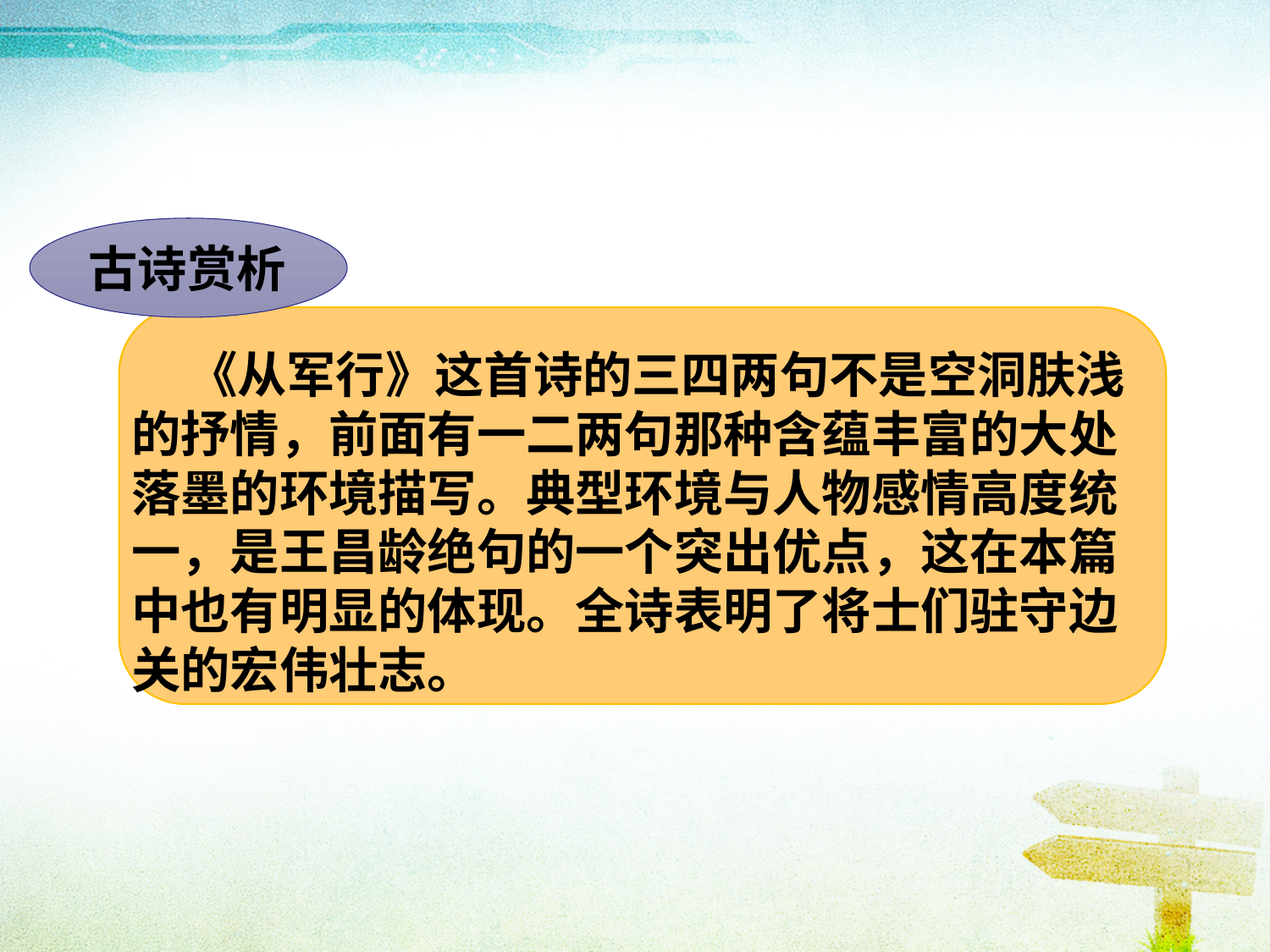

古诗赏析

    《从军行》这首诗的三四两句不是空洞肤浅的抒情，前面有一二两句那种含蕴丰富的大处落墨的环境描写。典型环境与人物感情高度统一，是王昌龄绝句的一个突出优点，这在本篇中也有明显的体现。全诗表明了将士们驻守边关的宏伟壮志。